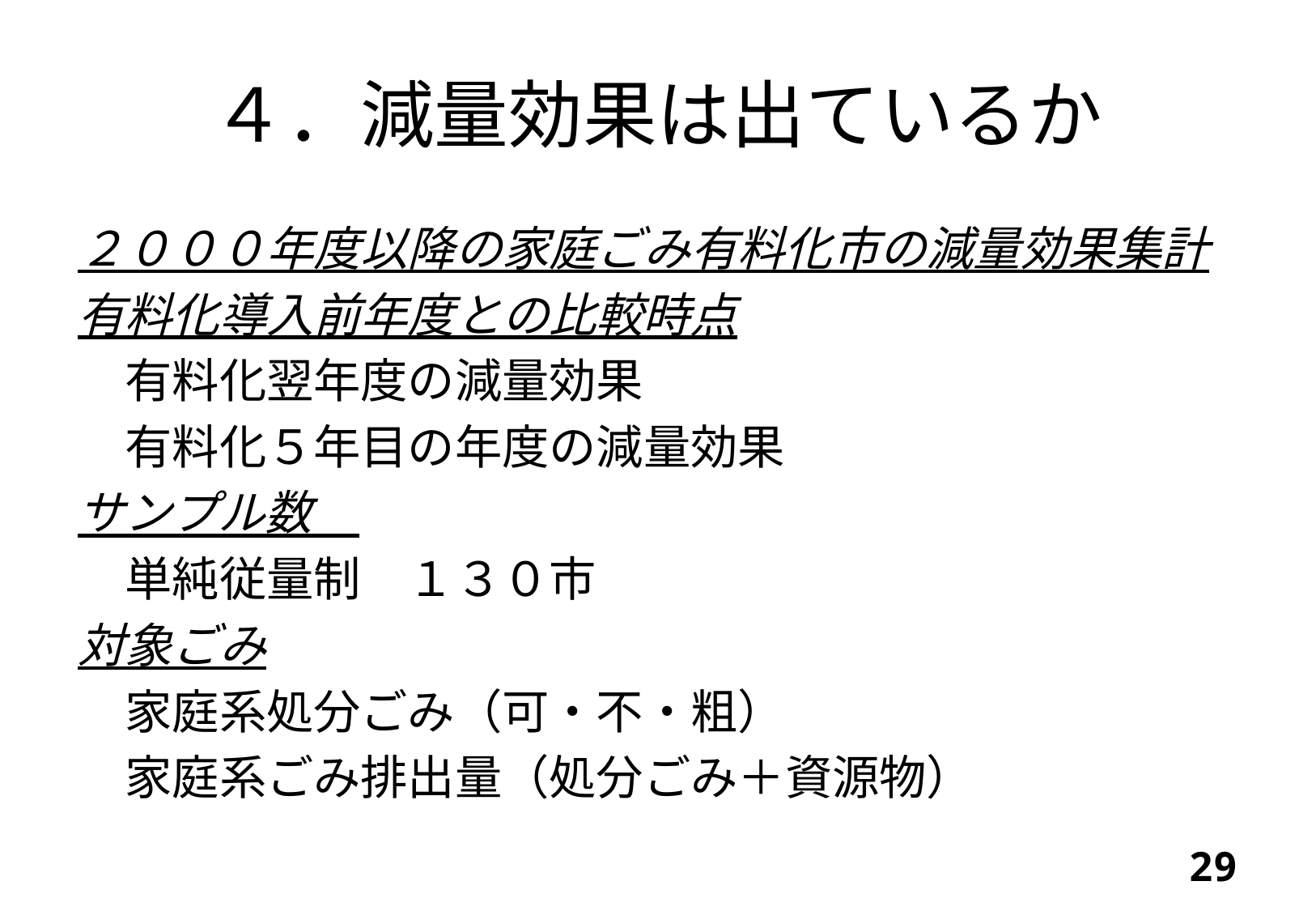

# ４．減量効果は出ているか
２０００年度以降の家庭ごみ有料化市の減量効果集計
有料化導入前年度との比較時点
　有料化翌年度の減量効果
　有料化５年目の年度の減量効果
サンプル数
　単純従量制　１３０市
対象ごみ
　家庭系処分ごみ（可・不・粗）
　家庭系ごみ排出量（処分ごみ＋資源物）

29